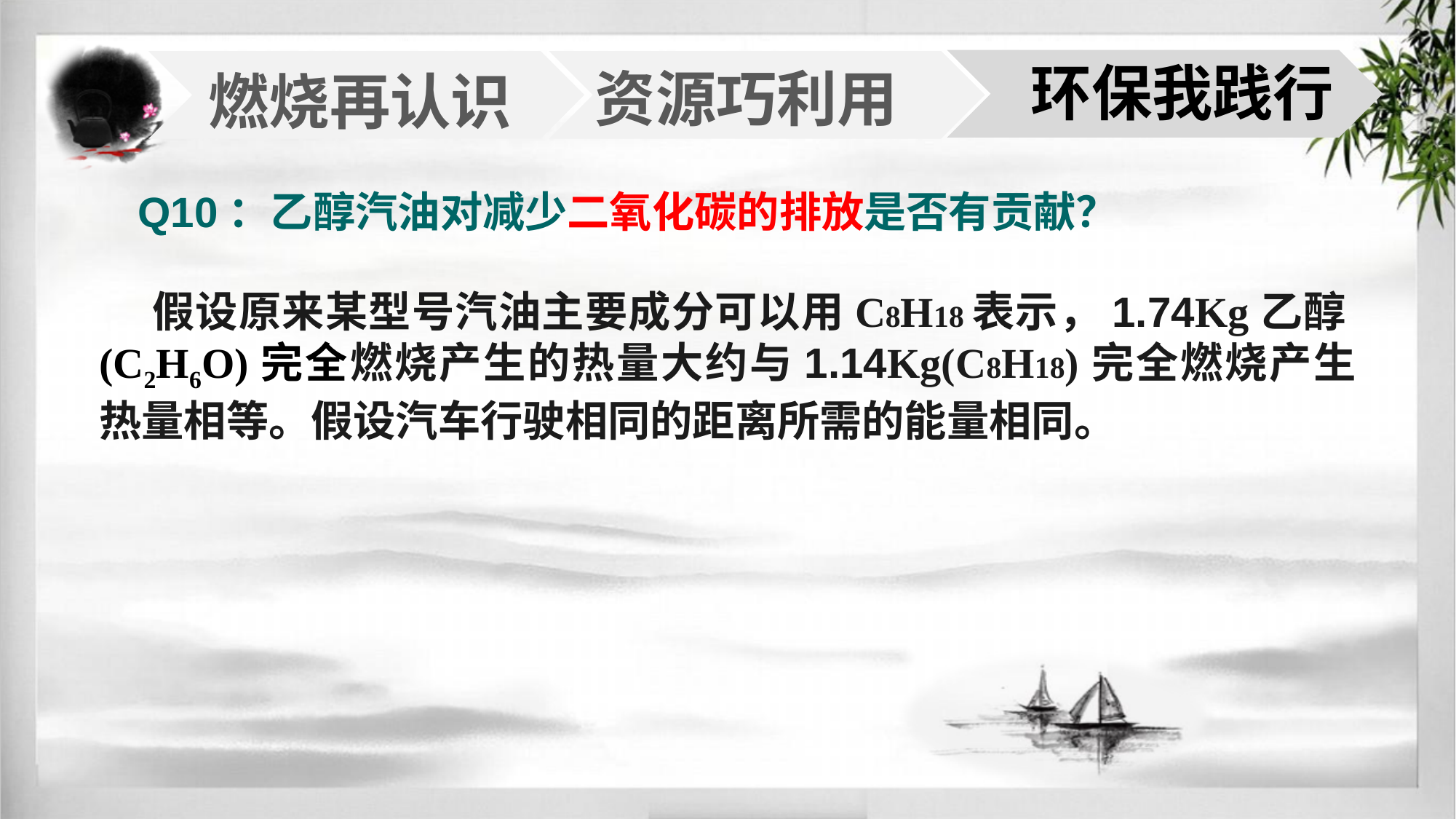

环保我践行

资源巧利用
燃烧再认识
Q10：乙醇汽油对减少二氧化碳的排放是否有贡献？
    假设原来某型号汽油主要成分可以用C8H18表示，1.74Kg乙醇(C2H6O)完全燃烧产生的热量大约与1.14Kg(C8H18)完全燃烧产生热量相等。假设汽车行驶相同的距离所需的能量相同。